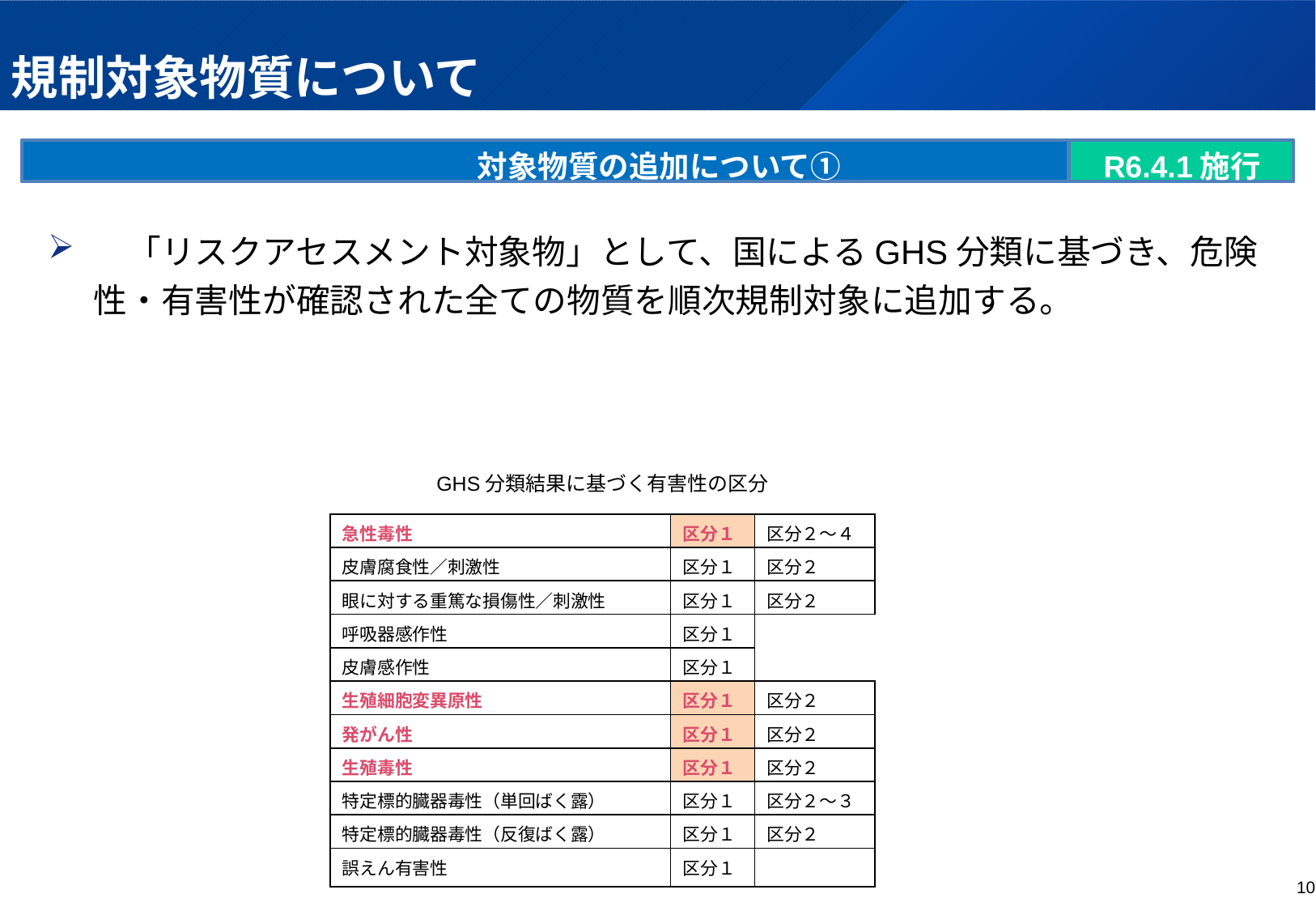

# 規制対象物質について
対象物質の追加について①
R6.4.1施行
　「リスクアセスメント対象物」として、国によるGHS分類に基づき、危険性・有害性が確認された全ての物質を順次規制対象に追加する。
GHS分類結果に基づく有害性の区分
| 急性毒性 | 区分１ | 区分２～４ |
| --- | --- | --- |
| 皮膚腐食性／刺激性 | 区分１ | 区分２ |
| 眼に対する重篤な損傷性／刺激性 | 区分１ | 区分２ |
| 呼吸器感作性 | 区分１ |  |
| 皮膚感作性 | 区分１ |  |
| 生殖細胞変異原性 | 区分１ | 区分２ |
| 発がん性 | 区分１ | 区分２ |
| 生殖毒性 | 区分１ | 区分２ |
| 特定標的臓器毒性（単回ばく露） | 区分１ | 区分２～３ |
| 特定標的臓器毒性（反復ばく露） | 区分１ | 区分２ |
| 誤えん有害性 | 区分１ |  |
10